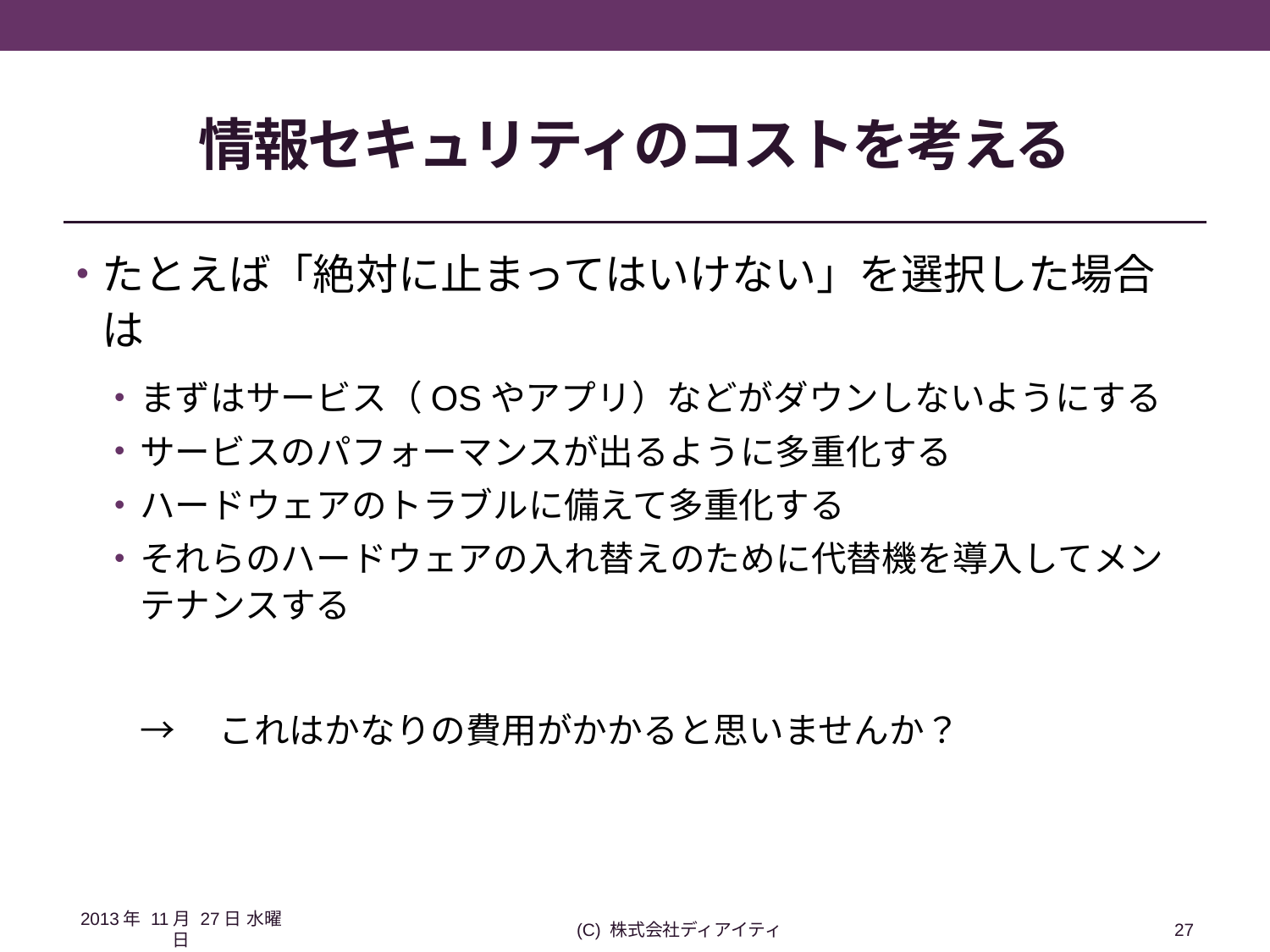

# 情報セキュリティのコストを考える
たとえば「絶対に止まってはいけない」を選択した場合は
まずはサービス（OSやアプリ）などがダウンしないようにする
サービスのパフォーマンスが出るように多重化する
ハードウェアのトラブルに備えて多重化する
それらのハードウェアの入れ替えのために代替機を導入してメンテナンスする

→　これはかなりの費用がかかると思いませんか？

2013年 11月 27日 水曜日
(C) 株式会社ディアイティ
27